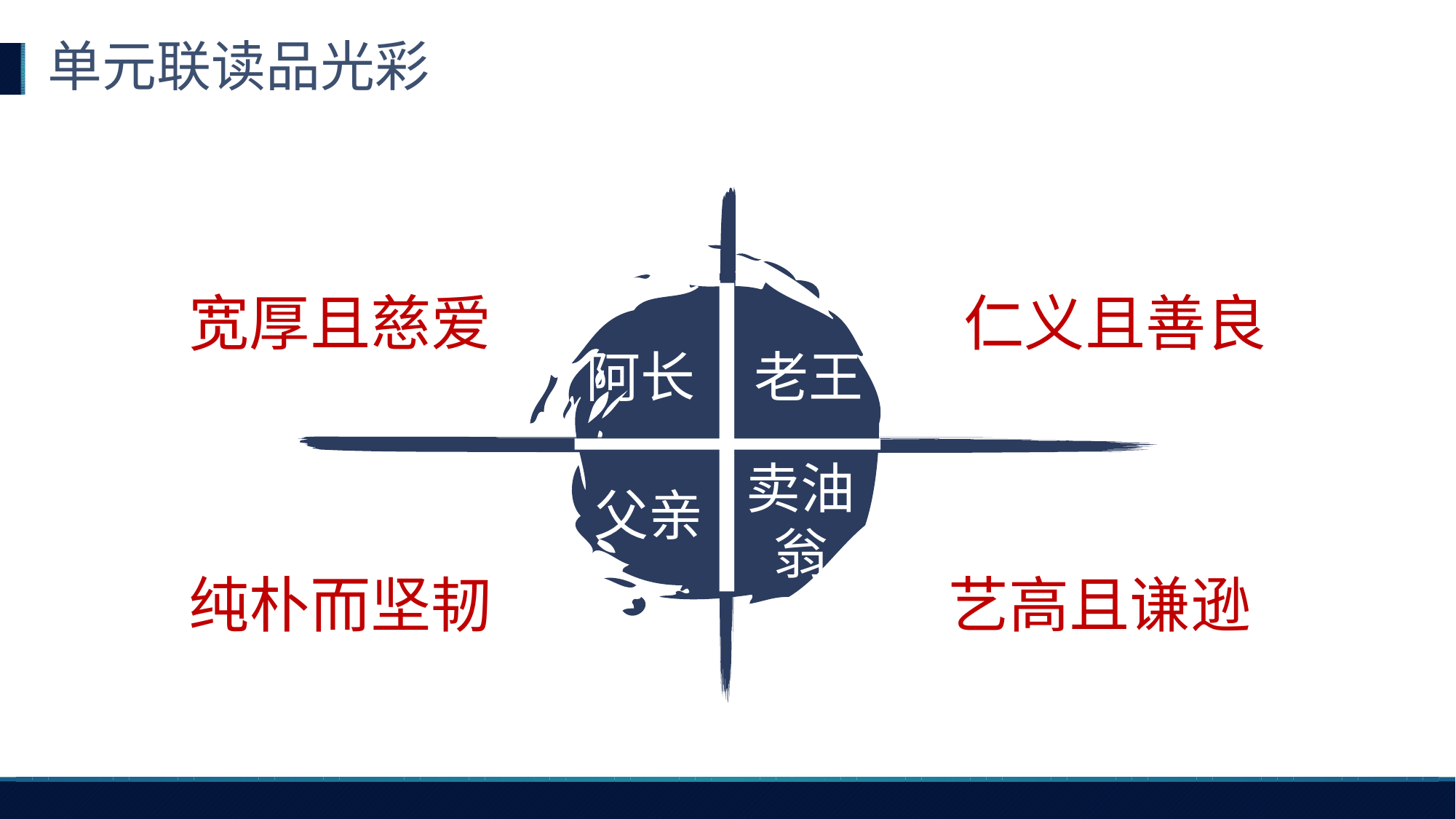

单元联读品光彩
宽厚且慈爱
仁义且善良

阿长
老王

卖油翁
父亲
纯朴而坚韧
艺高且谦逊